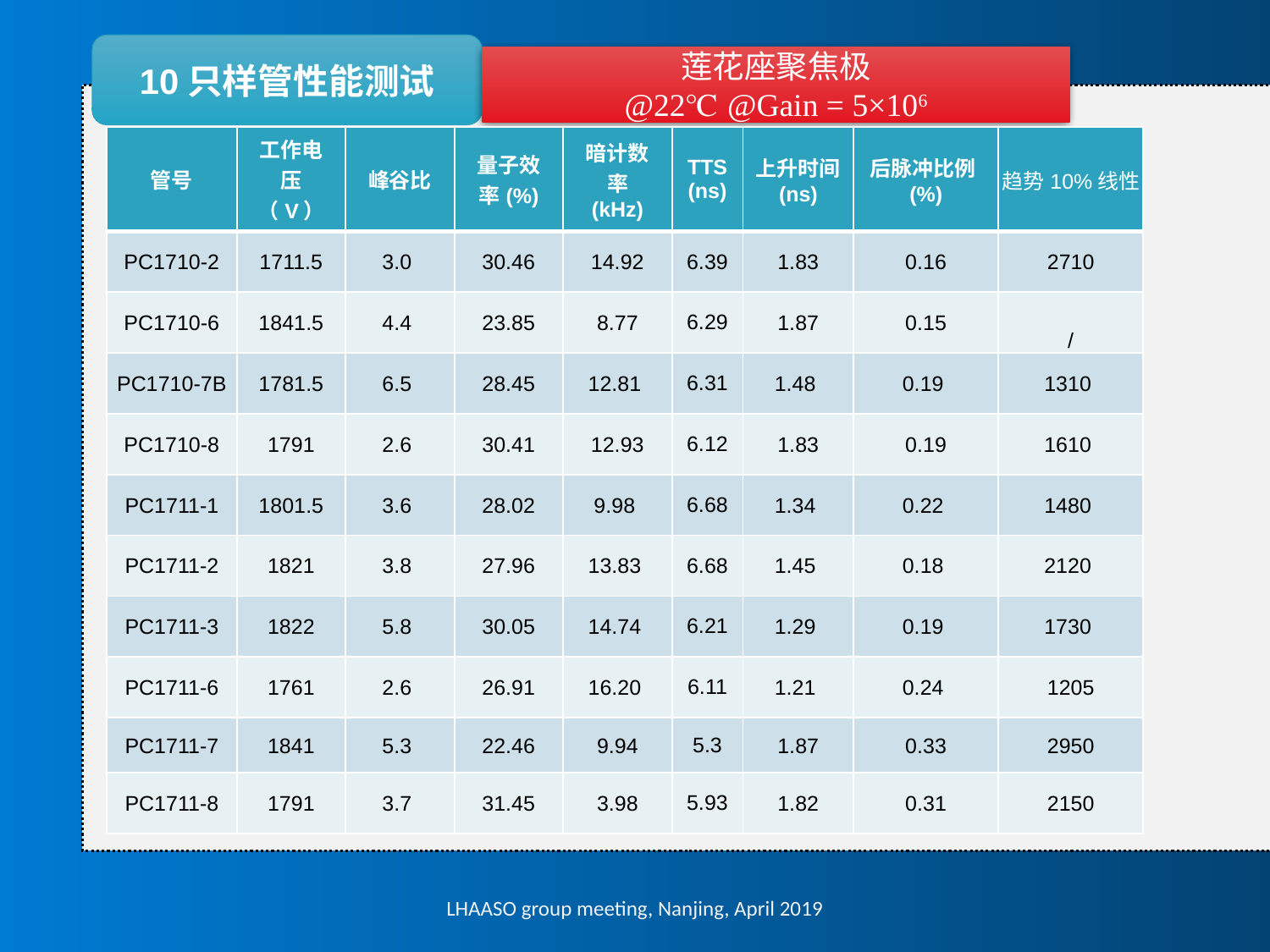

10只样管性能测试
莲花座聚焦极
@22℃ @Gain = 5×106

| 管号 | 工作电压（V） | 峰谷比 | 量子效率(%) | 暗计数率 (kHz) | TTS (ns) | 上升时间 (ns) | 后脉冲比例(%) | 趋势10%线性 |
| --- | --- | --- | --- | --- | --- | --- | --- | --- |
| PC1710-2 | 1711.5 | 3.0 | 30.46 | 14.92 | 6.39 | 1.83 | 0.16 | 2710 |
| PC1710-6 | 1841.5 | 4.4 | 23.85 | 8.77 | 6.29 | 1.87 | 0.15 | / |
| PC1710-7B | 1781.5 | 6.5 | 28.45 | 12.81 | 6.31 | 1.48 | 0.19 | 1310 |
| PC1710-8 | 1791 | 2.6 | 30.41 | 12.93 | 6.12 | 1.83 | 0.19 | 1610 |
| PC1711-1 | 1801.5 | 3.6 | 28.02 | 9.98 | 6.68 | 1.34 | 0.22 | 1480 |
| PC1711-2 | 1821 | 3.8 | 27.96 | 13.83 | 6.68 | 1.45 | 0.18 | 2120 |
| PC1711-3 | 1822 | 5.8 | 30.05 | 14.74 | 6.21 | 1.29 | 0.19 | 1730 |
| PC1711-6 | 1761 | 2.6 | 26.91 | 16.20 | 6.11 | 1.21 | 0.24 | 1205 |
| PC1711-7 | 1841 | 5.3 | 22.46 | 9.94 | 5.3 | 1.87 | 0.33 | 2950 |
| PC1711-8 | 1791 | 3.7 | 31.45 | 3.98 | 5.93 | 1.82 | 0.31 | 2150 |

LHAASO group meeting, Nanjing, April 2019
24